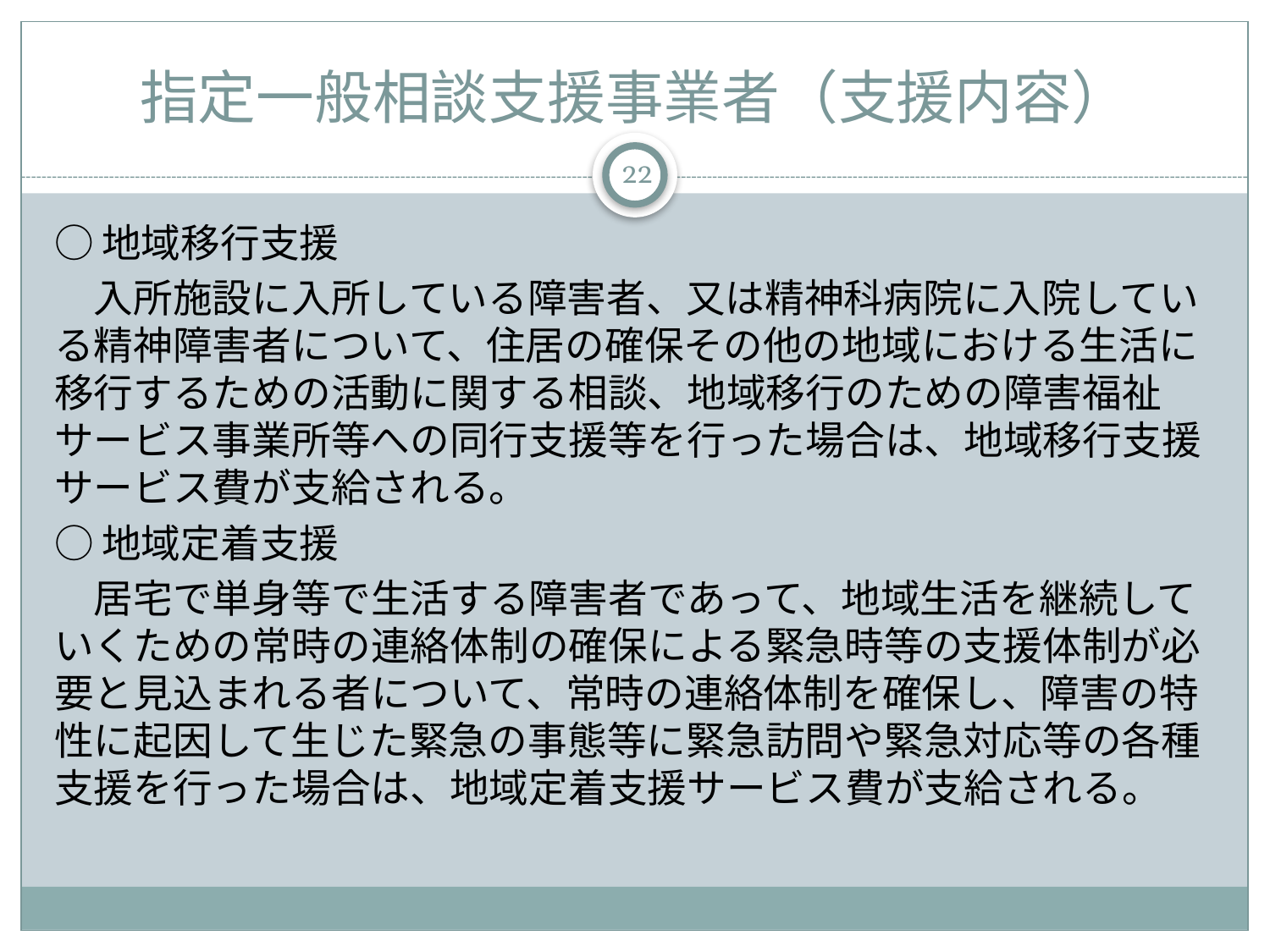

# 指定一般相談支援事業者（支援内容）
22
○地域移行支援
　入所施設に入所している障害者、又は精神科病院に入院している精神障害者について、住居の確保その他の地域における生活に移行するための活動に関する相談、地域移行のための障害福祉サービス事業所等への同行支援等を行った場合は、地域移行支援サービス費が支給される。
○地域定着支援
　居宅で単身等で生活する障害者であって、地域生活を継続していくための常時の連絡体制の確保による緊急時等の支援体制が必要と見込まれる者について、常時の連絡体制を確保し、障害の特性に起因して生じた緊急の事態等に緊急訪問や緊急対応等の各種支援を行った場合は、地域定着支援サービス費が支給される。